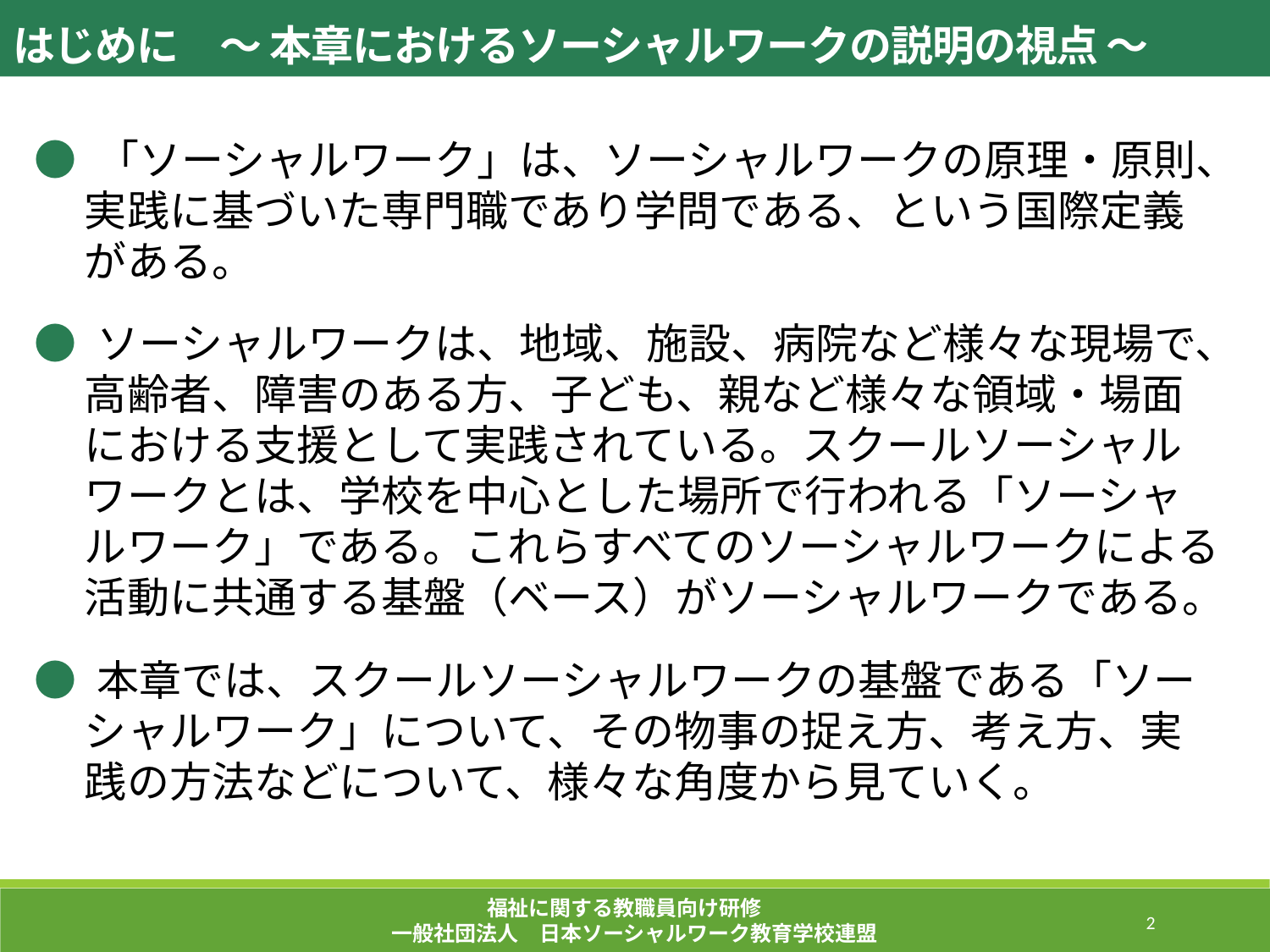

はじめに　～ 本章におけるソーシャルワークの説明の視点 ～
● 「ソーシャルワーク」は、ソーシャルワークの原理・原則、実践に基づいた専門職であり学問である、という国際定義がある。
● ソーシャルワークは、地域、施設、病院など様々な現場で、高齢者、障害のある方、子ども、親など様々な領域・場面における支援として実践されている。スクールソーシャルワークとは、学校を中心とした場所で行われる「ソーシャルワーク」である。これらすべてのソーシャルワークによる活動に共通する基盤（ベース）がソーシャルワークである。
● 本章では、スクールソーシャルワークの基盤である「ソーシャルワーク」について、その物事の捉え方、考え方、実践の方法などについて、様々な角度から見ていく。
福祉に関する教職員向け研修
一般社団法人　日本ソーシャルワーク教育学校連盟
2